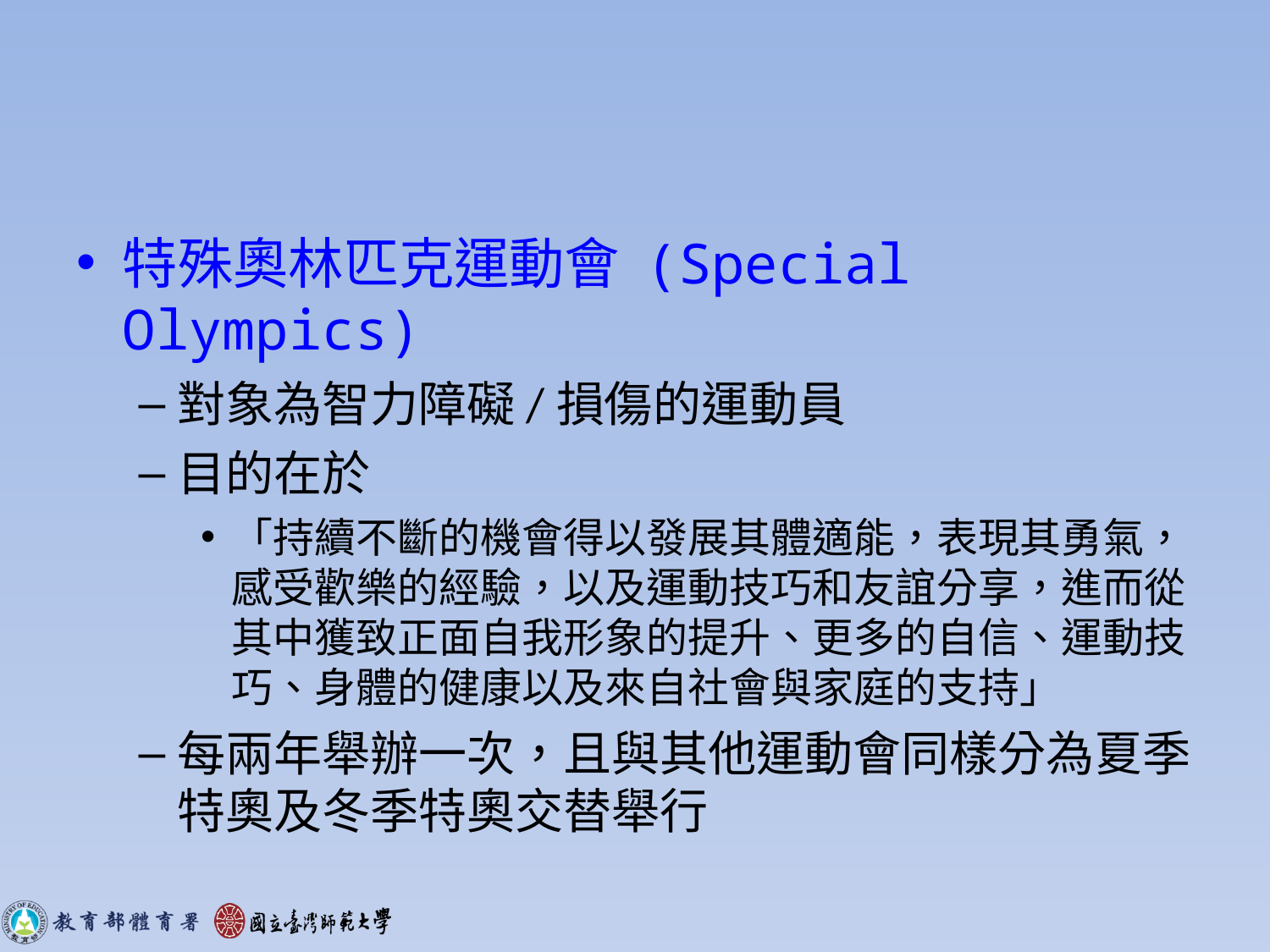

#
特殊奧林匹克運動會 (Special Olympics)
對象為智力障礙/損傷的運動員
目的在於
「持續不斷的機會得以發展其體適能，表現其勇氣，感受歡樂的經驗，以及運動技巧和友誼分享，進而從其中獲致正面自我形象的提升、更多的自信、運動技巧、身體的健康以及來自社會與家庭的支持」
每兩年舉辦一次，且與其他運動會同樣分為夏季特奧及冬季特奧交替舉行